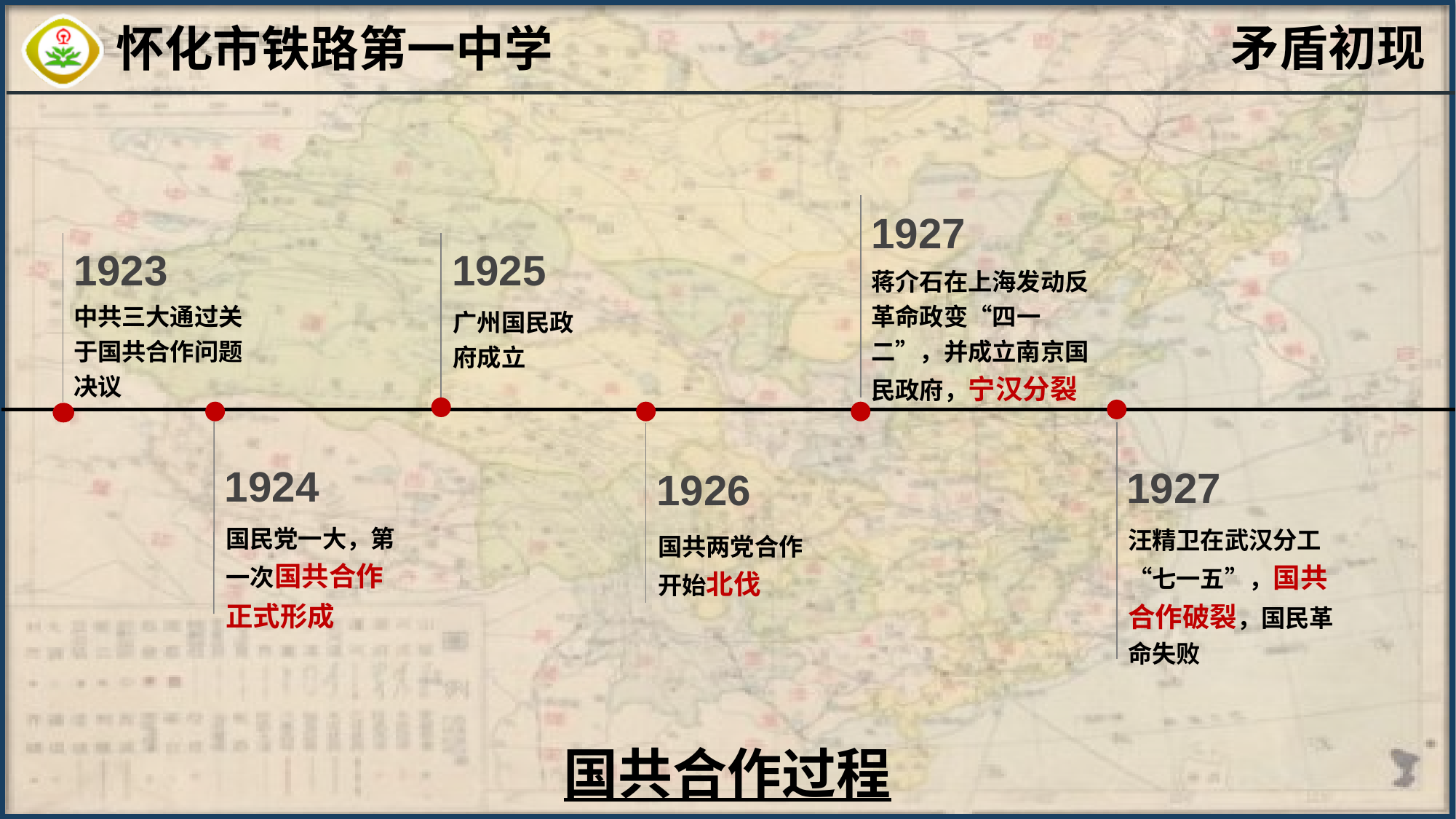

矛盾初现
1927
蒋介石在上海发动反革命政变“四一二”，并成立南京国民政府，宁汉分裂
1923
中共三大通过关于国共合作问题决议

1925
广州国民政府成立

1924
国民党一大，第一次国共合作正式形成

1927
汪精卫在武汉分工“七一五”，国共合作破裂，国民革命失败
1926
国共两党合作开始北伐
国共合作过程